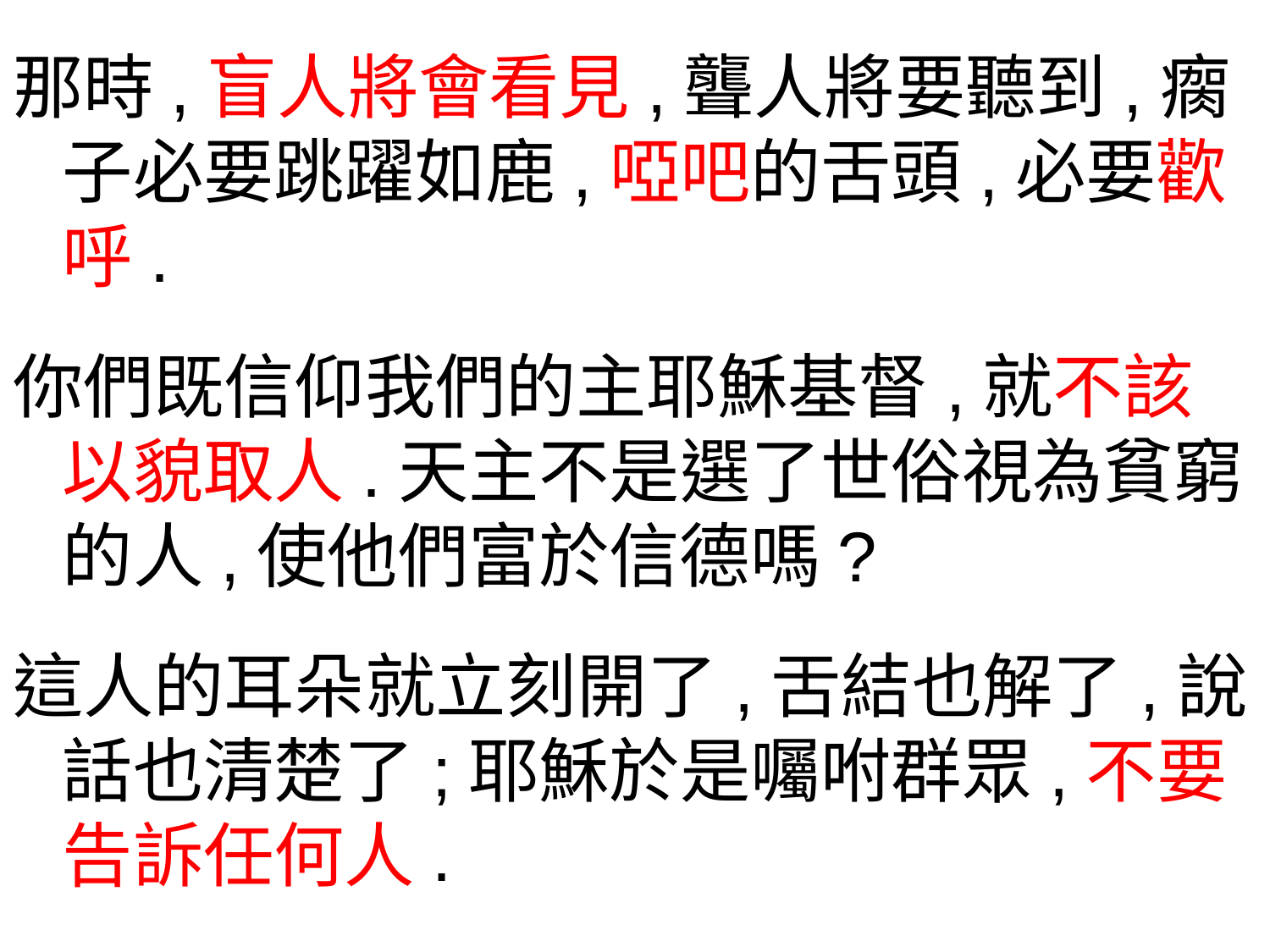

那時,盲人將會看見,聾人將要聽到,瘸子必要跳躍如鹿,啞吧的舌頭,必要歡呼.
你們既信仰我們的主耶穌基督,就不該以貌取人.天主不是選了世俗視為貧窮的人,使他們富於信德嗎?
這人的耳朵就立刻開了,舌結也解了,說話也清楚了;耶穌於是囑咐群眾,不要告訴任何人.